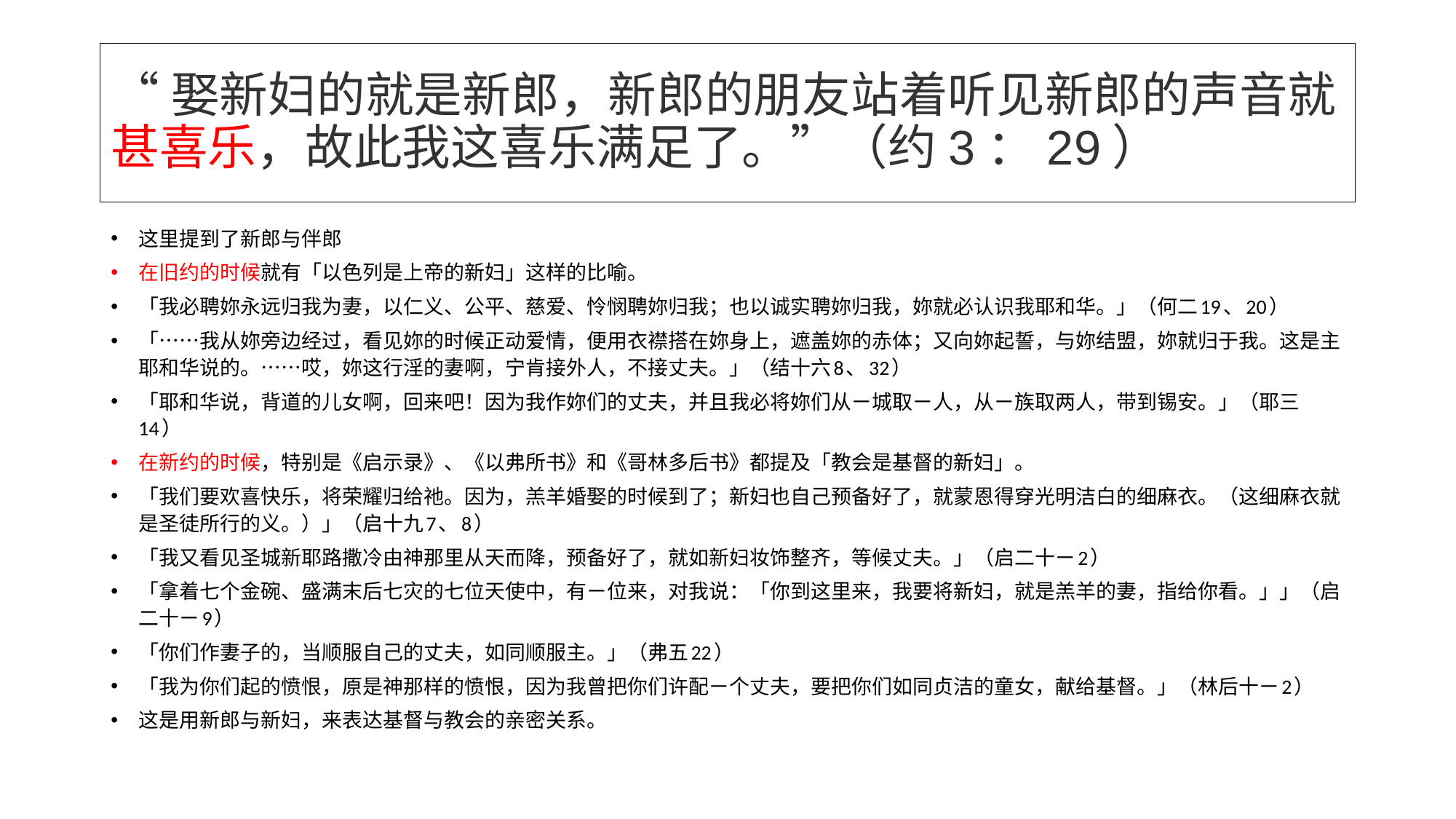

# “娶新妇的就是新郎，新郎的朋友站着听见新郎的声音就甚喜乐，故此我这喜乐满足了。”（约3：29）
这里提到了新郎与伴郎
在旧约的时候就有「以色列是上帝的新妇」这样的比喻。
「我必聘妳永远归我为妻，以仁义、公平、慈爱、怜悯聘妳归我；也以诚实聘妳归我，妳就必认识我耶和华。」（何二19、20）
「……我从妳旁边经过，看见妳的时候正动爱情，便用衣襟搭在妳身上，遮盖妳的赤体；又向妳起誓，与妳结盟，妳就归于我。这是主耶和华说的。……哎，妳这行淫的妻啊，宁肯接外人，不接丈夫。」（结十六8、32）
「耶和华说，背道的儿女啊，回来吧！因为我作妳们的丈夫，并且我必将妳们从ㄧ城取ㄧ人，从ㄧ族取两人，带到锡安。」（耶三14）
在新约的时候，特别是《启示录》、《以弗所书》和《哥林多后书》都提及「教会是基督的新妇」。
「我们要欢喜快乐，将荣耀归给祂。因为，羔羊婚娶的时候到了；新妇也自己预备好了，就蒙恩得穿光明洁白的细麻衣。（这细麻衣就是圣徒所行的义。）」（启十九7、8）
「我又看见圣城新耶路撒冷由神那里从天而降，预备好了，就如新妇妆饰整齐，等候丈夫。」（启二十ㄧ2）
「拿着七个金碗、盛满末后七灾的七位天使中，有ㄧ位来，对我说：「你到这里来，我要将新妇，就是羔羊的妻，指给你看。」」（启二十ㄧ9）
「你们作妻子的，当顺服自己的丈夫，如同顺服主。」（弗五22）
「我为你们起的愤恨，原是神那样的愤恨，因为我曾把你们许配ㄧ个丈夫，要把你们如同贞洁的童女，献给基督。」（林后十ㄧ2）
这是用新郎与新妇，来表达基督与教会的亲密关系。